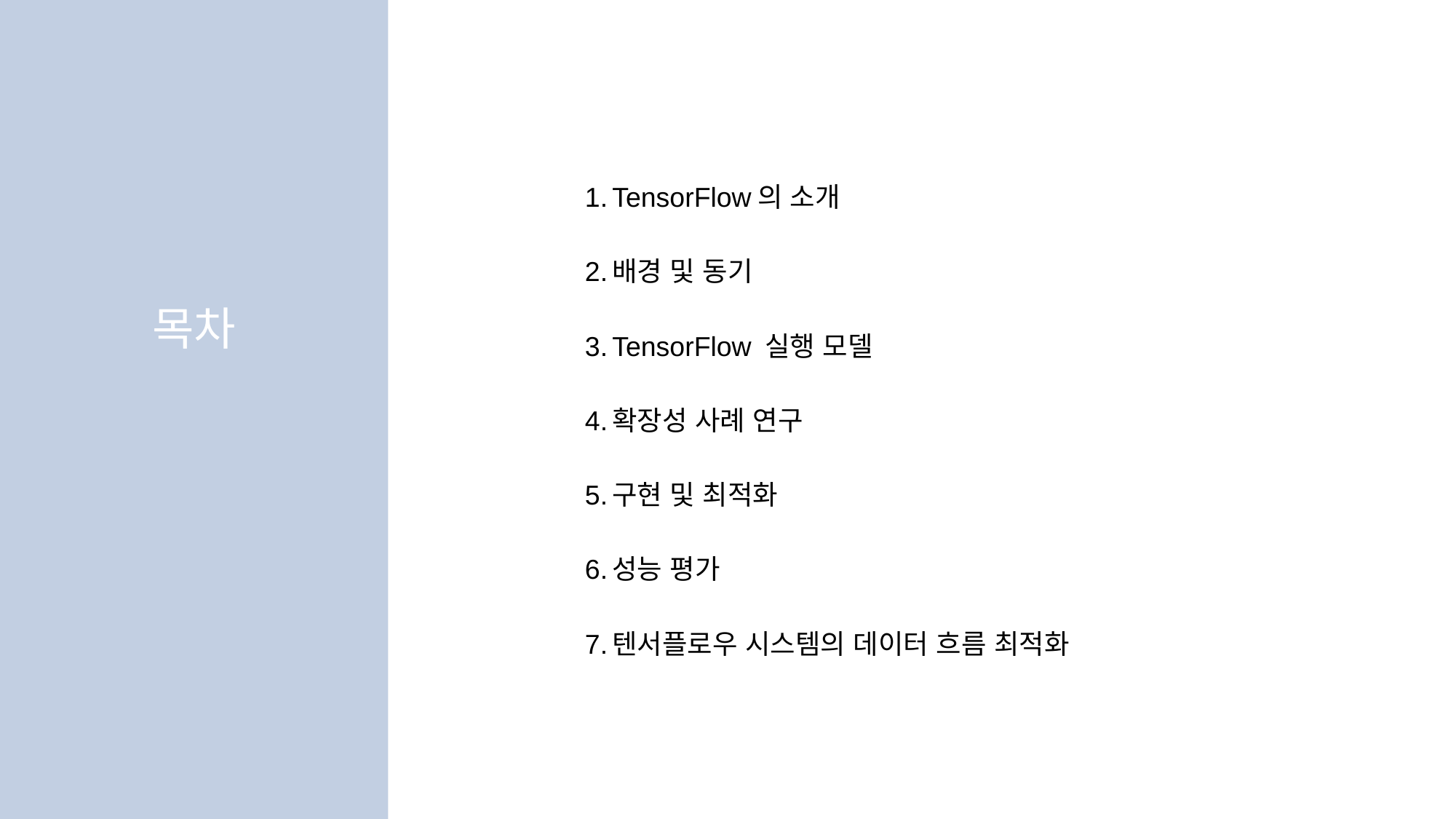

목차

TensorFlow의 소개
배경 및 동기
TensorFlow 실행 모델
확장성 사례 연구
구현 및 최적화
성능 평가
텐서플로우 시스템의 데이터 흐름 최적화
# 목차